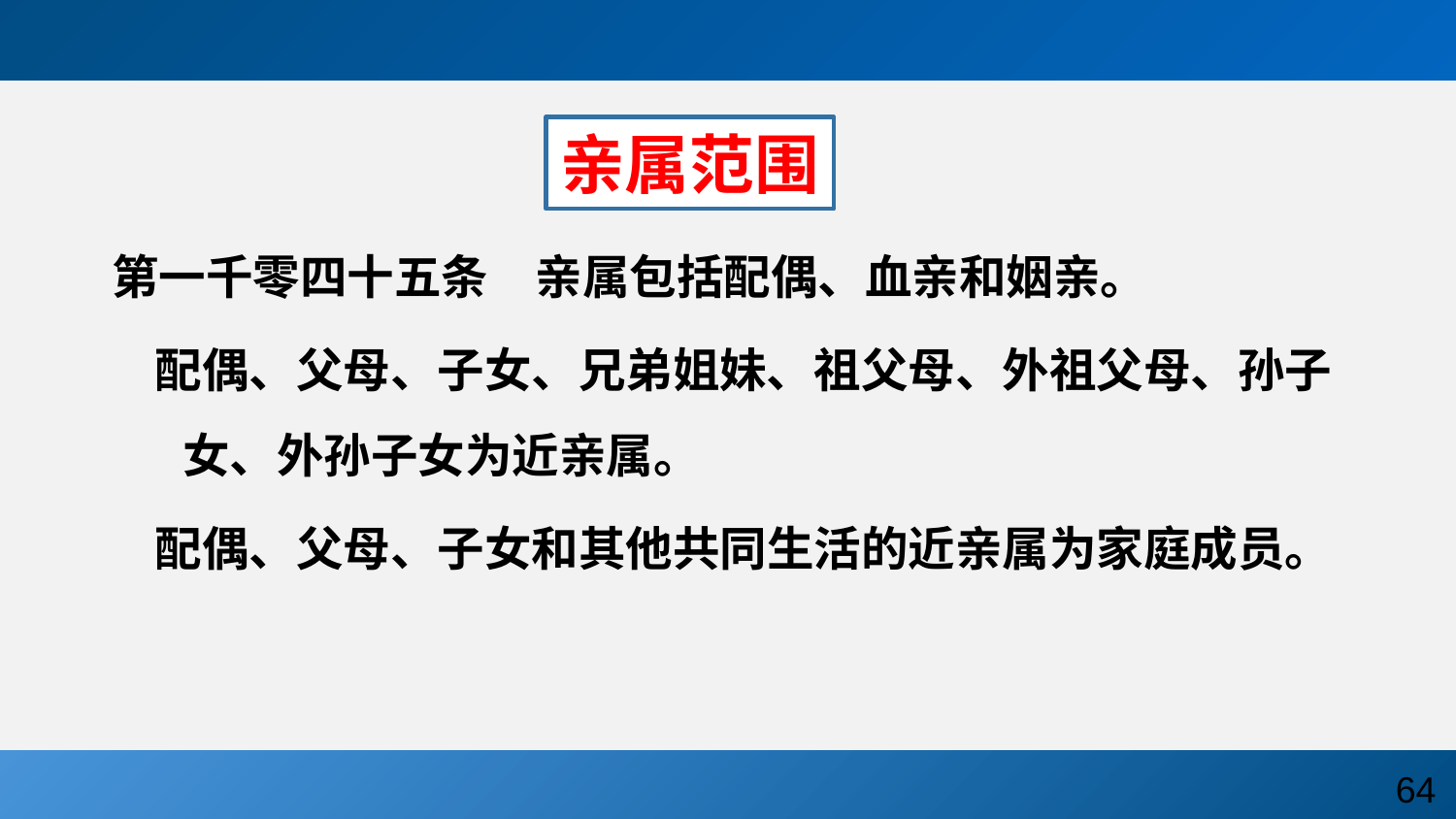

亲属范围
第一千零四十五条  亲属包括配偶、血亲和姻亲。
   配偶、父母、子女、兄弟姐妹、祖父母、外祖父母、孙子女、外孙子女为近亲属。
   配偶、父母、子女和其他共同生活的近亲属为家庭成员。

64